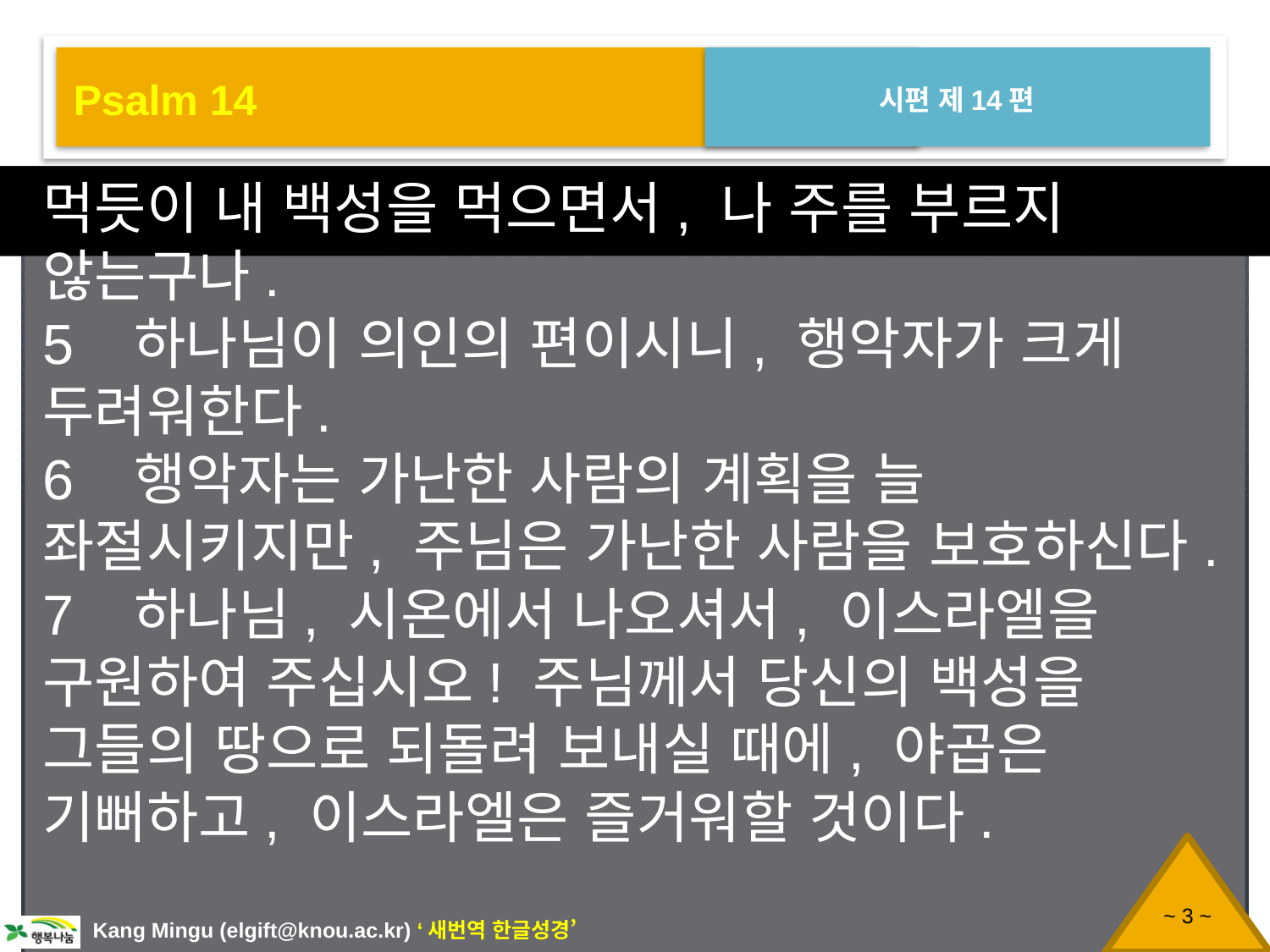

Psalm 14
시편 제14편
먹듯이 내 백성을 먹으면서, 나 주를 부르지 않는구나.
5   하나님이 의인의 편이시니, 행악자가 크게 두려워한다.
6   행악자는 가난한 사람의 계획을 늘 좌절시키지만, 주님은 가난한 사람을 보호하신다.
7   하나님, 시온에서 나오셔서, 이스라엘을 구원하여 주십시오! 주님께서 당신의 백성을 그들의 땅으로 되돌려 보내실 때에, 야곱은 기뻐하고, 이스라엘은 즐거워할 것이다.